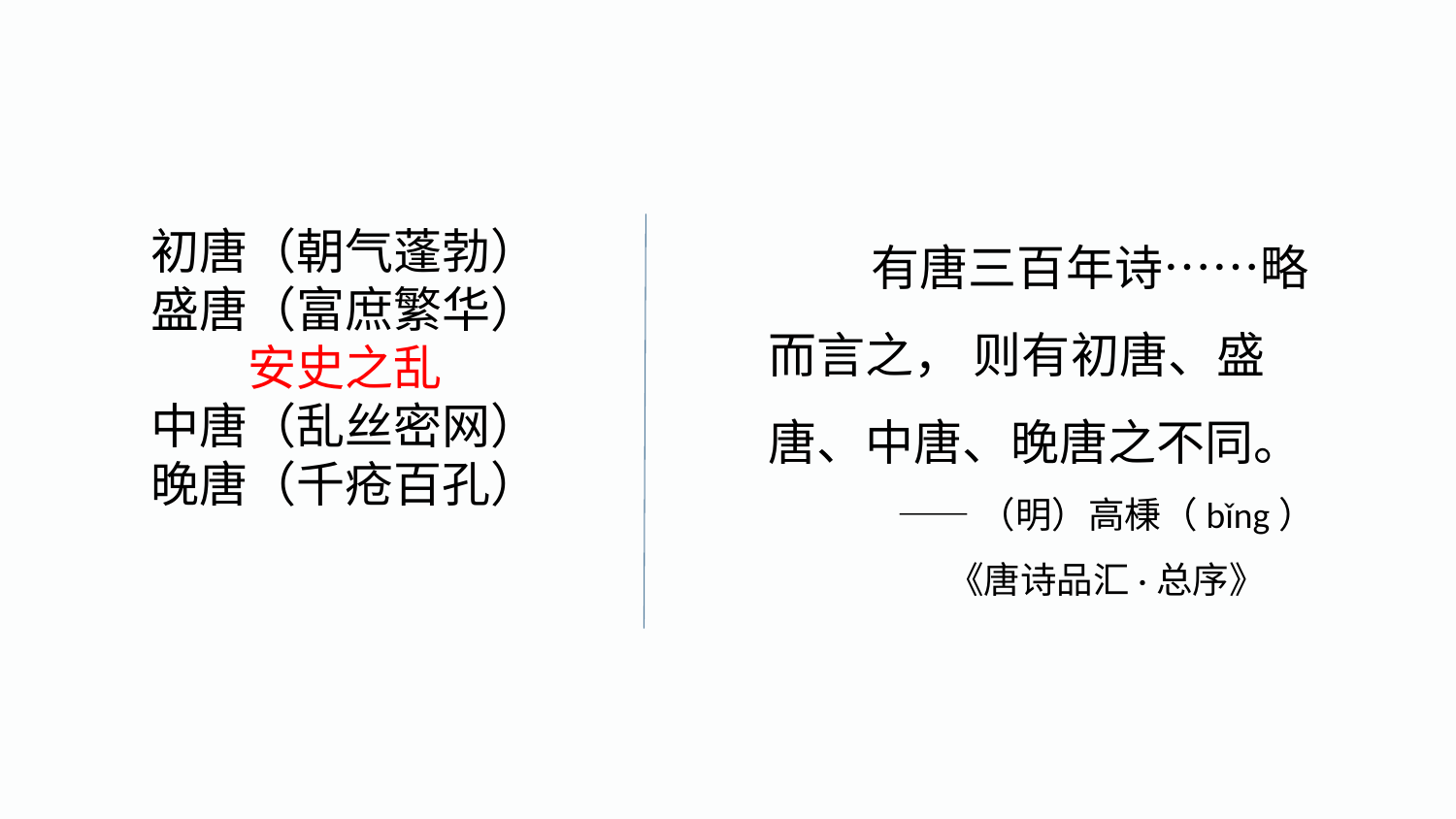

有唐三百年诗……略而言之， 则有初唐、盛唐、中唐、晚唐之不同。
——（明）高棅（bǐng）
《唐诗品汇·总序》

初唐（朝气蓬勃）
盛唐（富庶繁华）
安史之乱
中唐（乱丝密网）
晚唐（千疮百孔）